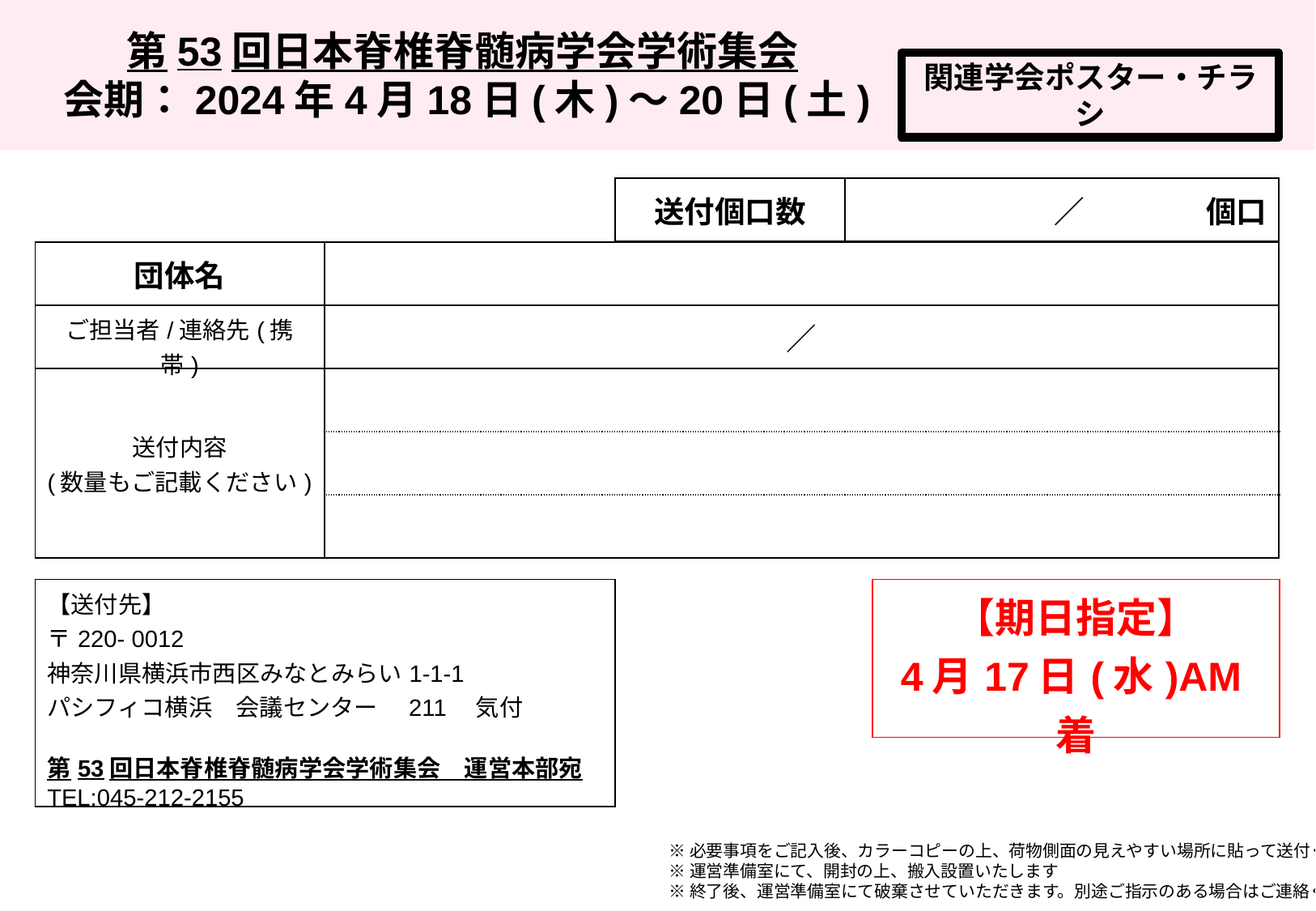

第53回日本脊椎脊髄病学会学術集会
会期：2024年4月18日(木)〜20日(土)
関連学会ポスター・チラシ
| 送付個口数 | ／　　　　個口 |
| --- | --- |
| 団体名 |  |
| --- | --- |
| ご担当者/連絡先(携帯) | ／ |
| 送付内容 (数量もご記載ください) |  |
|  |  |
|  |  |
| 【送付先】 〒220- 0012 神奈川県横浜市西区みなとみらい1-1-1 パシフィコ横浜　会議センター　211　気付 第53回日本脊椎脊髄病学会学術集会　運営本部宛 TEL:045-212-2155 |
| --- |
| 【期日指定】 4月17日(水)AM着 |
| --- |
※必要事項をご記入後、カラーコピーの上、荷物側面の見えやすい場所に貼って送付ください
※運営準備室にて、開封の上、搬入設置いたします
※終了後、運営準備室にて破棄させていただきます。別途ご指示のある場合はご連絡ください